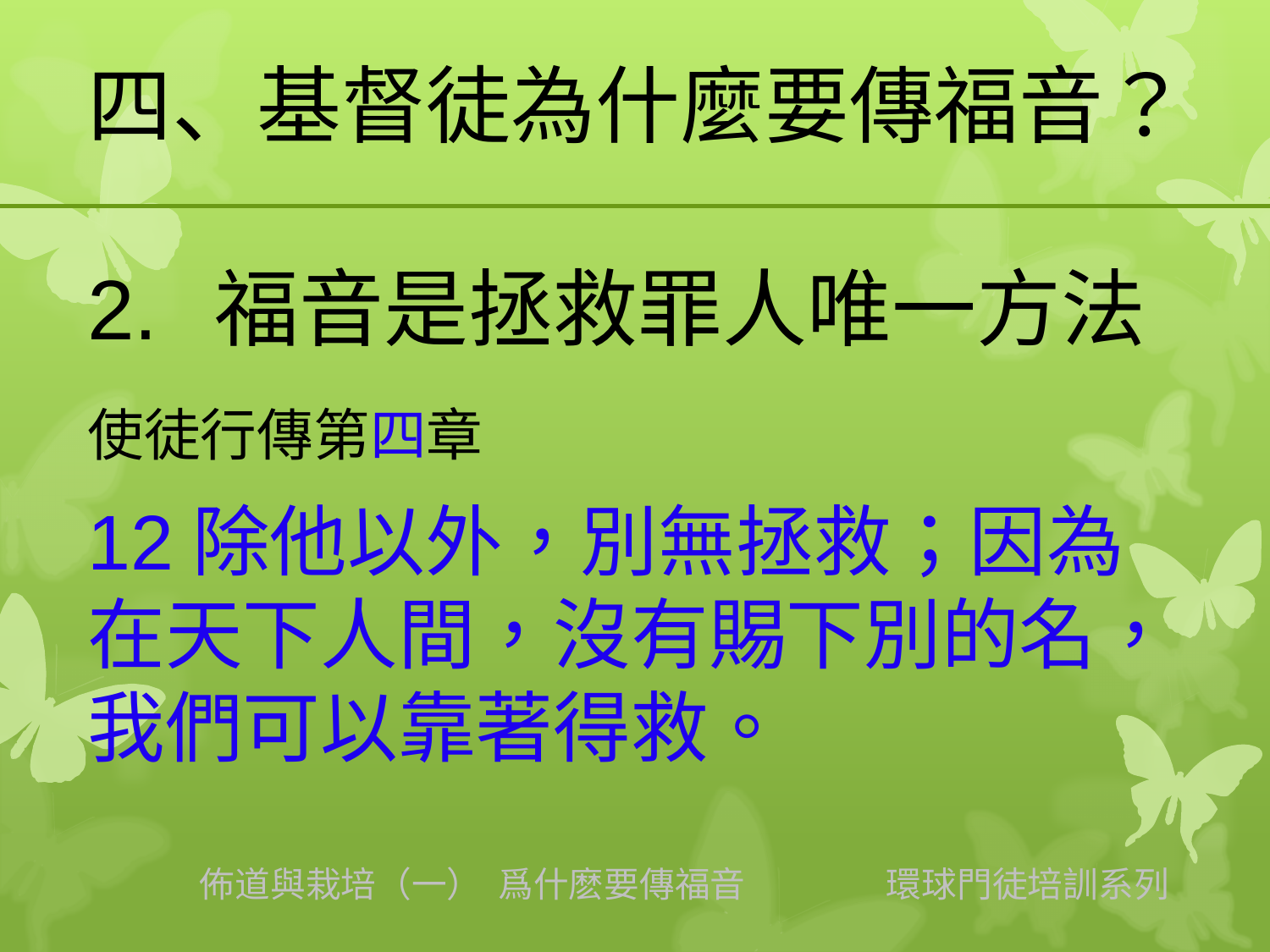

四、基督徒為什麼要傳福音？

福音是拯救罪人唯一方法

使徒行傳第四章

12除他以外，別無拯救；因為在天下人間，沒有賜下別的名，我們可以靠著得救。